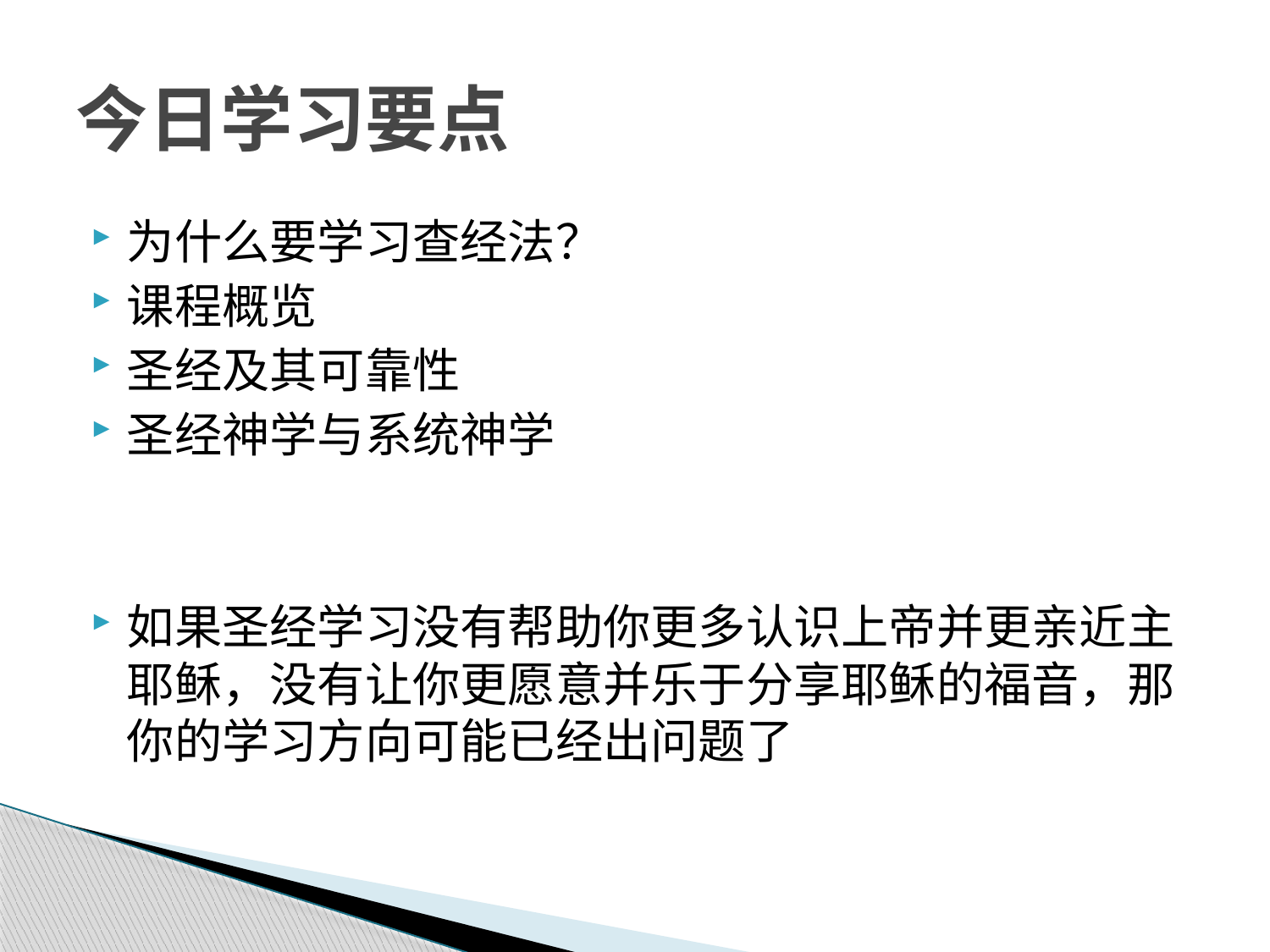

# 今日学习要点
为什么要学习查经法？
课程概览
圣经及其可靠性
圣经神学与系统神学

如果圣经学习没有帮助你更多认识上帝并更亲近主耶稣，没有让你更愿意并乐于分享耶稣的福音，那你的学习方向可能已经出问题了